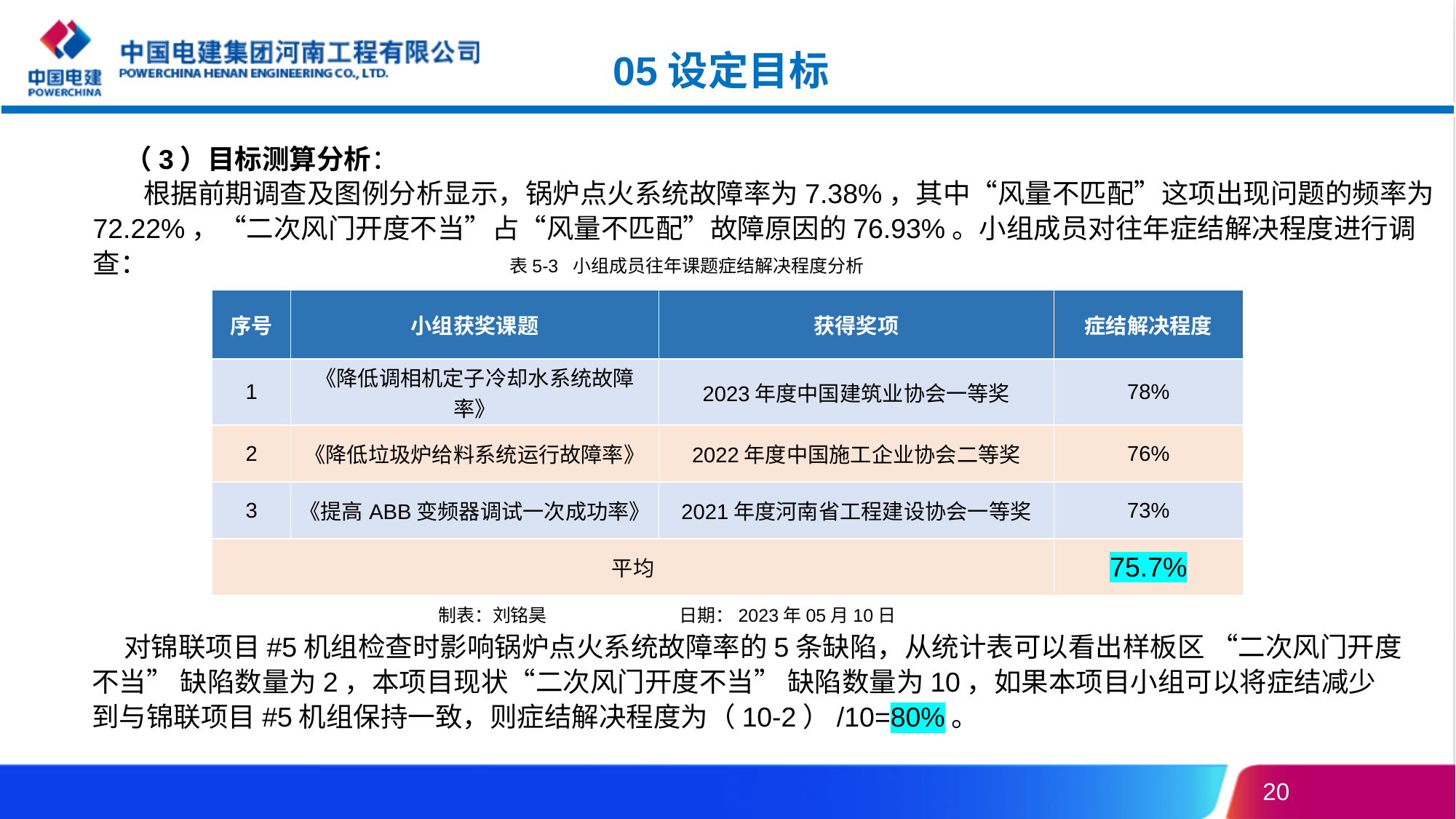

05设定目标
（3）目标测算分析：
  根据前期调查及图例分析显示，锅炉点火系统故障率为7.38%，其中“风量不匹配”这项出现问题的频率为72.22%，“二次风门开度不当”占“风量不匹配”故障原因的76.93%。小组成员对往年症结解决程度进行调查：
表5-3  小组成员往年课题症结解决程度分析
| 序号 | 小组获奖课题 | 获得奖项 | 症结解决程度 |
| --- | --- | --- | --- |
| 1 | 《降低调相机定子冷却水系统故障率》 | 2023年度中国建筑业协会一等奖 | 78% |
| 2 | 《降低垃圾炉给料系统运行故障率》 | 2022年度中国施工企业协会二等奖 | 76% |
| 3 | 《提高ABB变频器调试一次成功率》 | 2021年度河南省工程建设协会一等奖 | 73% |
| 平均 |  |  | 75.7% |
制表：刘铭昊                                 日期：2023年05月10日
对锦联项目#5机组检查时影响锅炉点火系统故障率的5条缺陷，从统计表可以看出样板区 “二次风门开度不当” 缺陷数量为2，本项目现状“二次风门开度不当” 缺陷数量为10，如果本项目小组可以将症结减少到与锦联项目#5机组保持一致，则症结解决程度为（10-2）/10=80%。